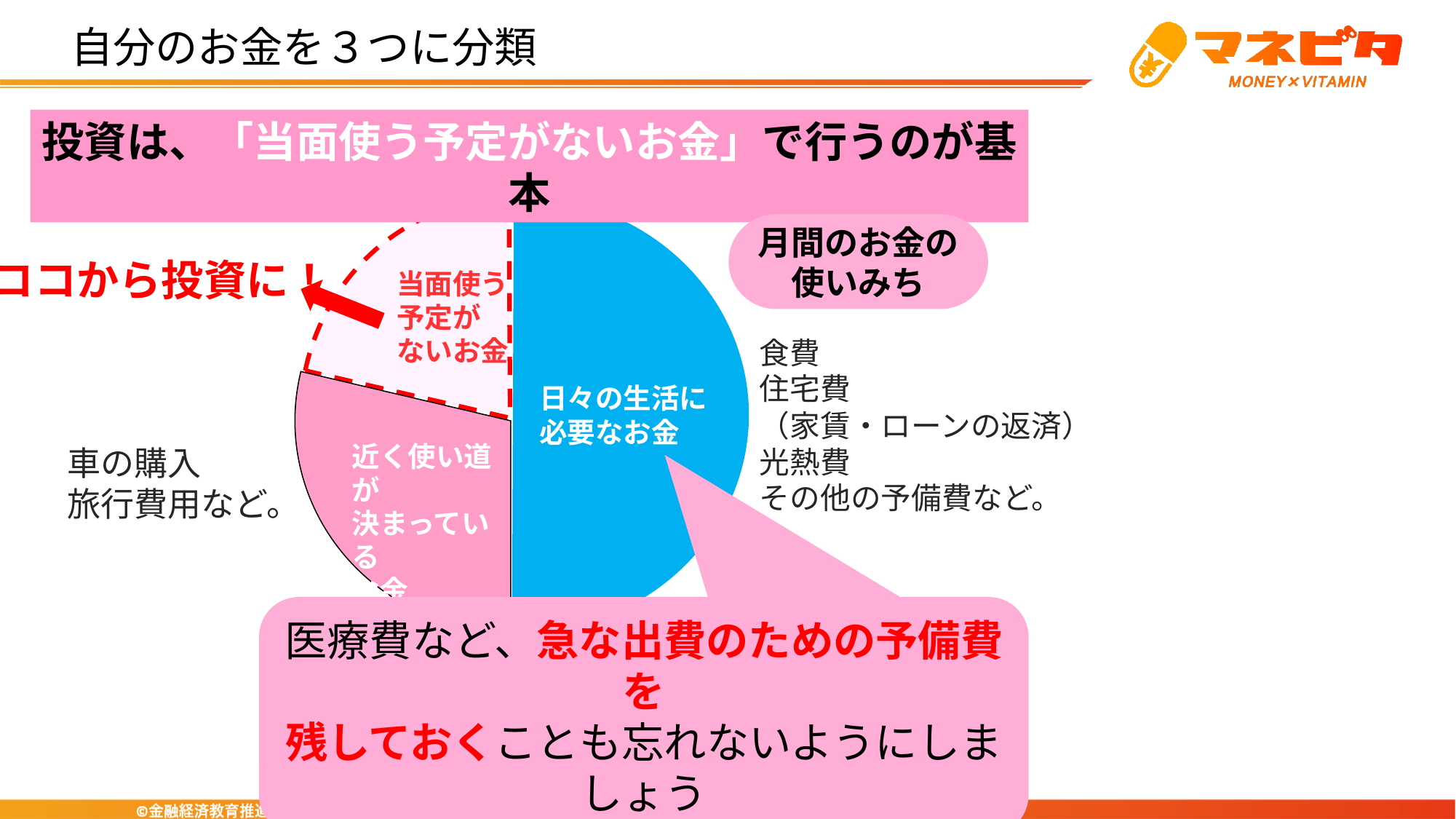

# 自分のお金を３つに分類
投資は、「当面使う予定がないお金」で行うのが基本

月間のお金の使いみち
ココから投資に！
当面使う
予定が
ないお金

食費
住宅費
（家賃・ローンの返済）
光熱費
その他の予備費など。
日々の生活に
必要なお金
近く使い道が
決まっている
お金
車の購入
旅行費用など。
医療費など、急な出費のための予備費を
残しておくことも忘れないようにしましょう